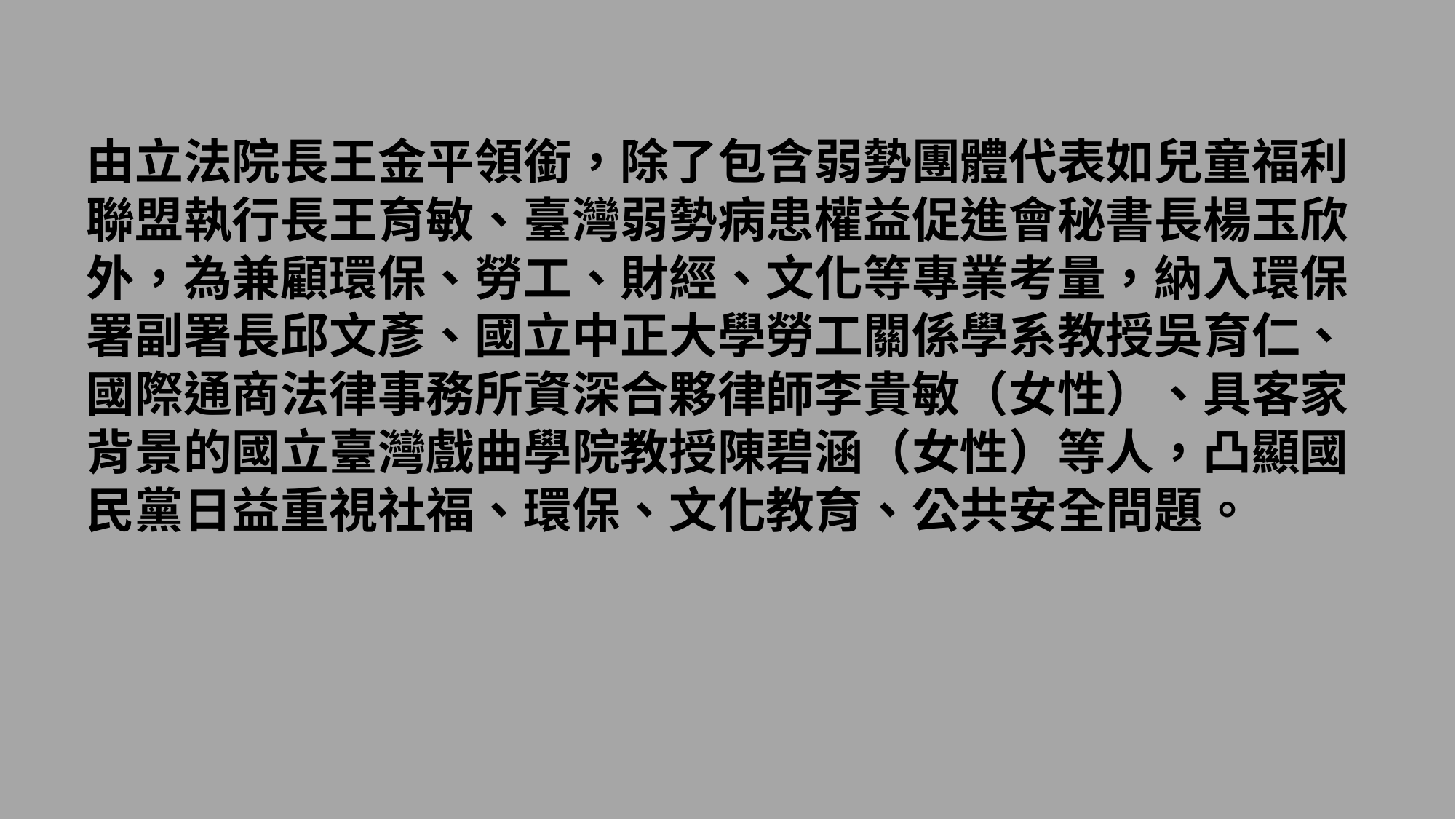

由立法院長王金平領銜，除了包含弱勢團體代表如兒童福利聯盟執行長王育敏、臺灣弱勢病患權益促進會秘書長楊玉欣外，為兼顧環保、勞工、財經、文化等專業考量，納入環保署副署長邱文彥、國立中正大學勞工關係學系教授吳育仁、國際通商法律事務所資深合夥律師李貴敏（女性）、具客家背景的國立臺灣戲曲學院教授陳碧涵（女性）等人，凸顯國民黨日益重視社福、環保、文化教育、公共安全問題。